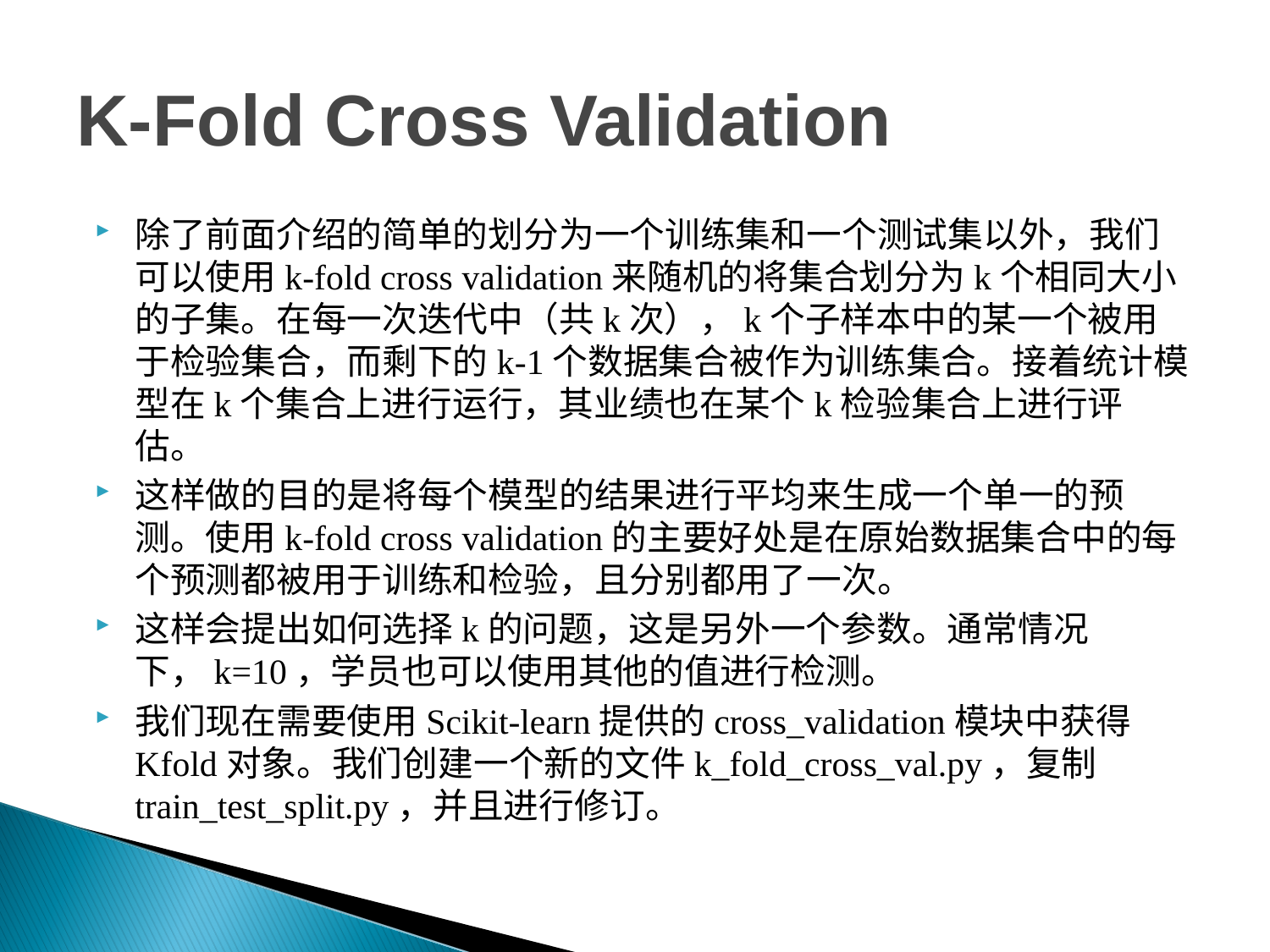

# K-Fold Cross Validation
除了前面介绍的简单的划分为一个训练集和一个测试集以外，我们可以使用k-fold cross validation来随机的将集合划分为k个相同大小的子集。在每一次迭代中（共k次），k个子样本中的某一个被用于检验集合，而剩下的k-1个数据集合被作为训练集合。接着统计模型在k个集合上进行运行，其业绩也在某个k检验集合上进行评估。
这样做的目的是将每个模型的结果进行平均来生成一个单一的预测。使用k-fold cross validation的主要好处是在原始数据集合中的每个预测都被用于训练和检验，且分别都用了一次。
这样会提出如何选择k的问题，这是另外一个参数。通常情况下，k=10，学员也可以使用其他的值进行检测。
我们现在需要使用Scikit-learn提供的cross_validation模块中获得Kfold对象。我们创建一个新的文件k_fold_cross_val.py，复制train_test_split.py，并且进行修订。